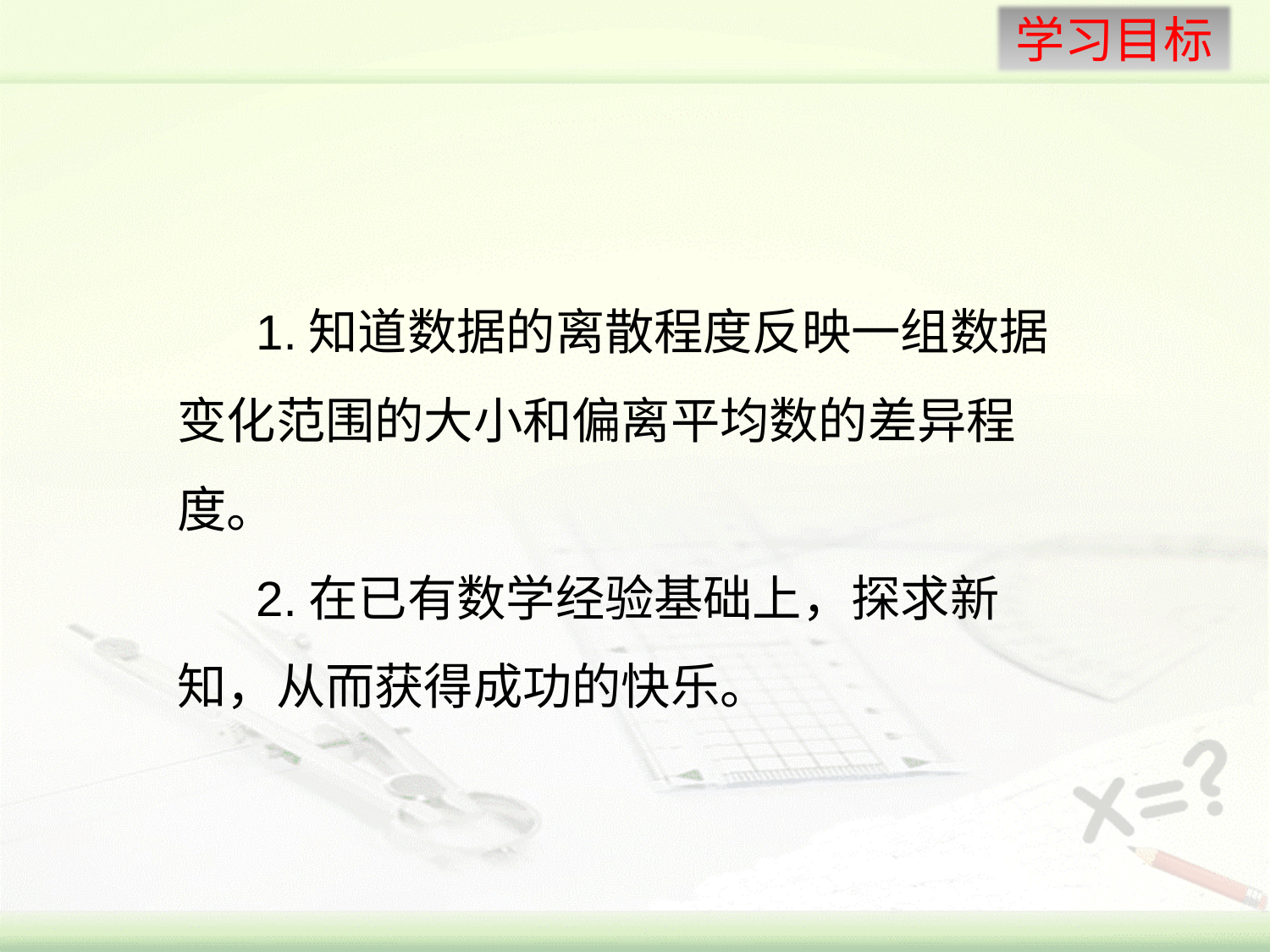

1.知道数据的离散程度反映一组数据变化范围的大小和偏离平均数的差异程度。
   2.在已有数学经验基础上，探求新知，从而获得成功的快乐。